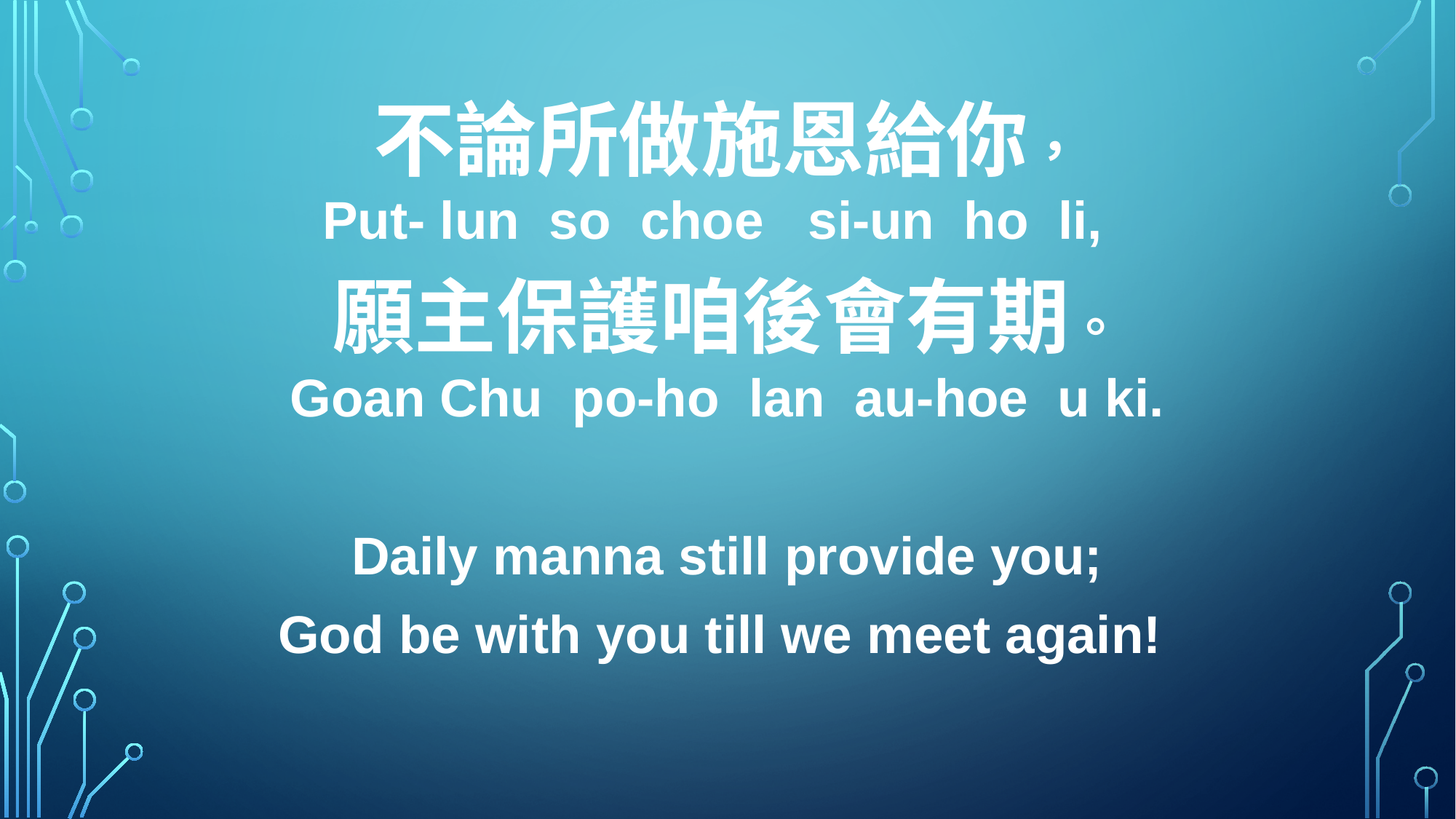

不論所做施恩給你，
Put- lun  so  choe   si-un  ho  li,
願主保護咱後會有期。
Goan Chu  po-ho  lan  au-hoe  u ki.

Daily manna still provide you;
God be with you till we meet again!